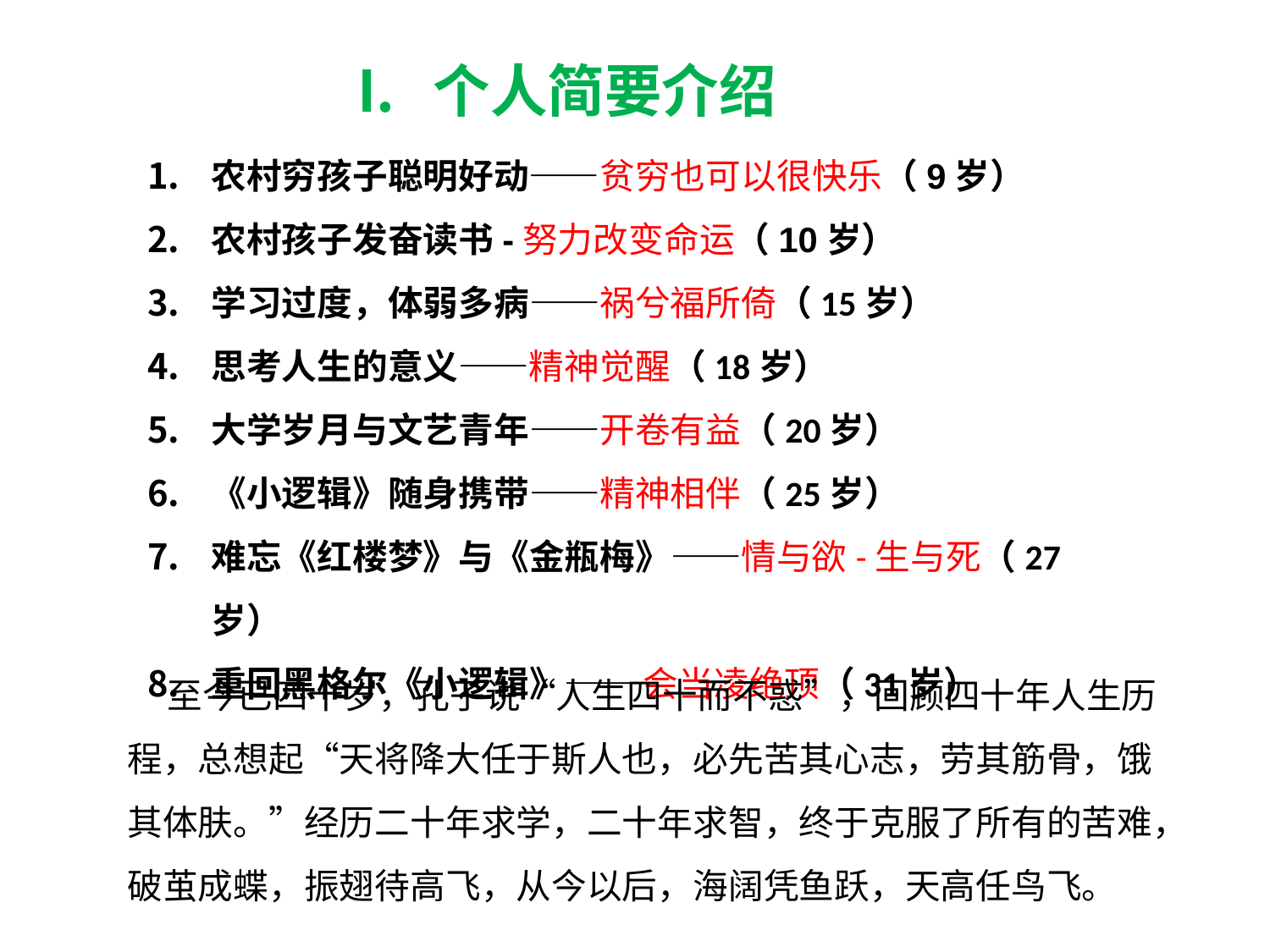

个人简要介绍
农村穷孩子聪明好动——贫穷也可以很快乐（9岁）
农村孩子发奋读书-努力改变命运（10岁）
学习过度，体弱多病——祸兮福所倚（15岁）
思考人生的意义——精神觉醒（18岁）
大学岁月与文艺青年——开卷有益（20岁）
《小逻辑》随身携带——精神相伴（25岁）
难忘《红楼梦》与《金瓶梅》——情与欲-生与死（27岁）
重回黑格尔《小逻辑》—— 会当凌绝顶（31岁）
    至今已四十岁，孔子说“人生四十而不惑”，回顾四十年人生历程，总想起“天将降大任于斯人也，必先苦其心志，劳其筋骨，饿其体肤。”经历二十年求学，二十年求智，终于克服了所有的苦难，破茧成蝶，振翅待高飞，从今以后，海阔凭鱼跃，天高任鸟飞。